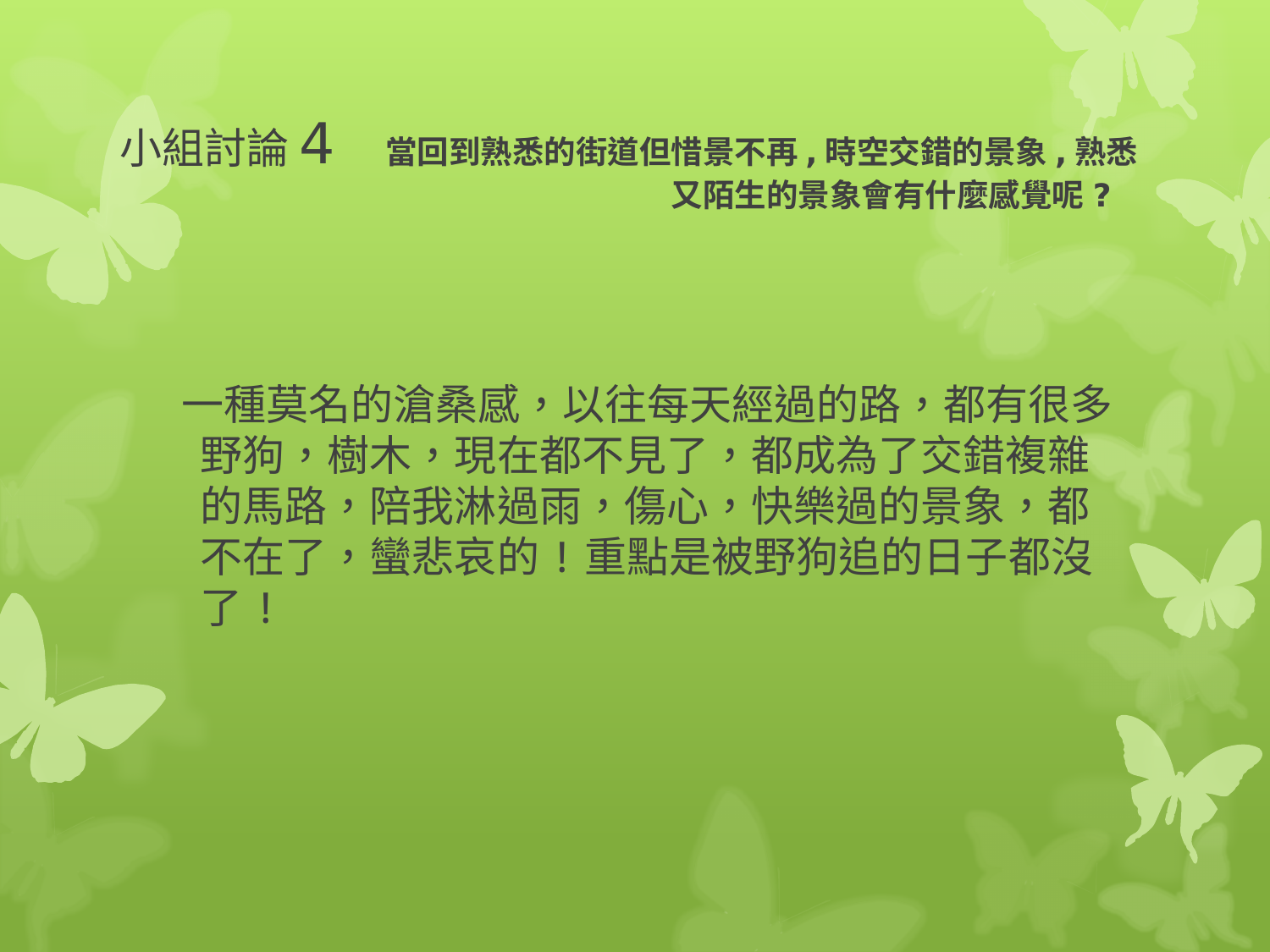

# 小組討論4  當回到熟悉的街道但惜景不再,時空交錯的景象,熟悉                                                                          又陌生的景象會有什麼感覺呢?
   一種莫名的滄桑感，以往每天經過的路，都有很多野狗，樹木，現在都不見了，都成為了交錯複雜的馬路，陪我淋過雨，傷心，快樂過的景象，都不在了，蠻悲哀的!重點是被野狗追的日子都沒了!